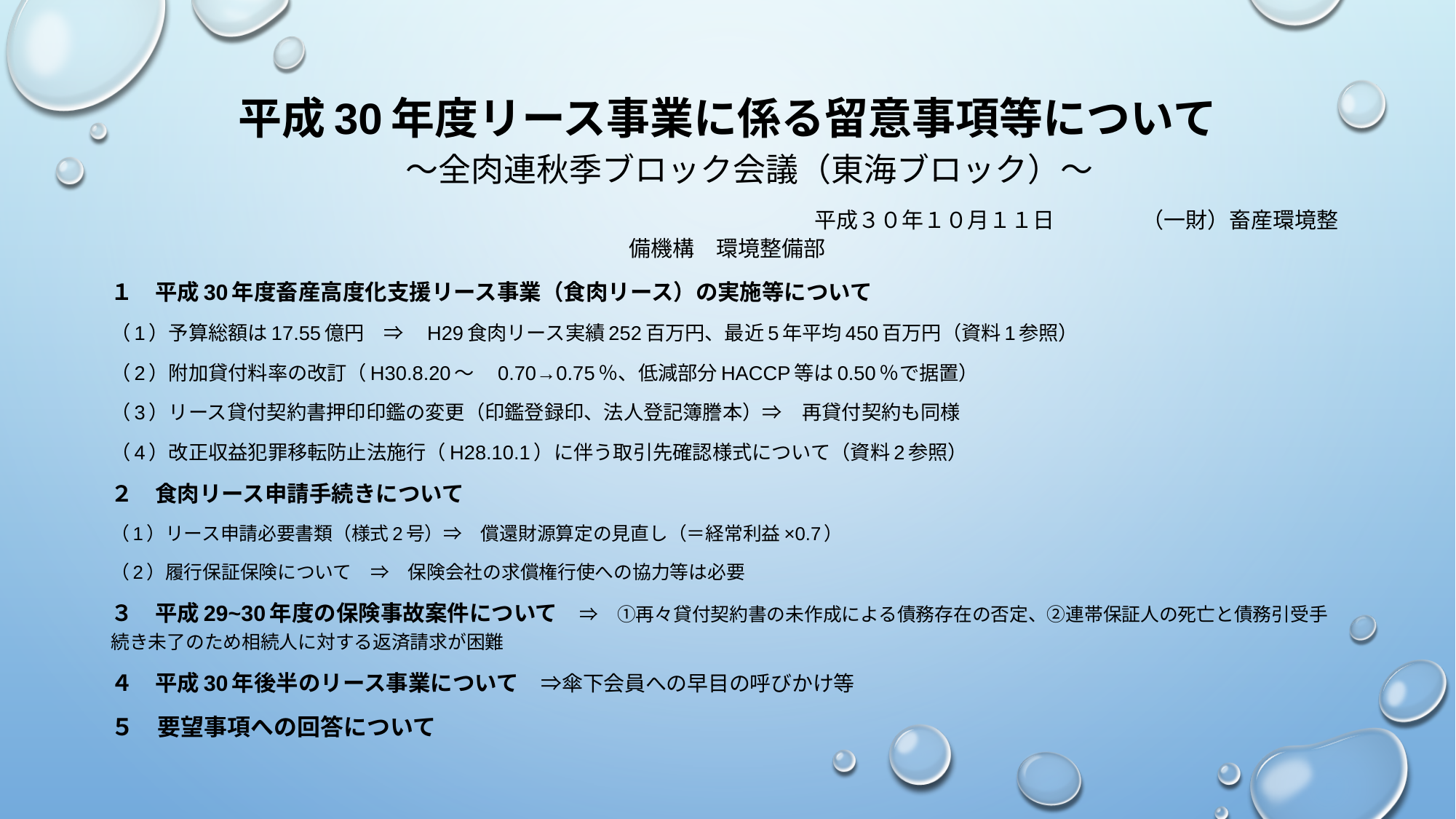

# 平成30年度リース事業に係る留意事項等について 　～全肉連秋季ブロック会議（東海ブロック）～ 　　　　　　　　　　　　　　　　平成３０年１０月１１日　　　　（一財）畜産環境整備機構　環境整備部
１　平成30年度畜産高度化支援リース事業（食肉リース）の実施等について
（1）予算総額は17.55億円　⇒　H29食肉リース実績252百万円、最近5年平均450百万円（資料1参照）
（2）附加貸付料率の改訂（H30.8.20～　0.70→0.75％、低減部分HACCP等は0.50％で据置）
（3）リース貸付契約書押印印鑑の変更（印鑑登録印、法人登記簿謄本）⇒　再貸付契約も同様
（4）改正収益犯罪移転防止法施行（H28.10.1）に伴う取引先確認様式について（資料2参照）
２　食肉リース申請手続きについて
（1）リース申請必要書類（様式2号）⇒　償還財源算定の見直し（＝経常利益×0.7）
（2）履行保証保険について　⇒　保険会社の求償権行使への協力等は必要
３　平成29~30年度の保険事故案件について　⇒　①再々貸付契約書の未作成による債務存在の否定、②連帯保証人の死亡と債務引受手続き未了のため相続人に対する返済請求が困難
４　平成30年後半のリース事業について　⇒傘下会員への早目の呼びかけ等
５　要望事項への回答について